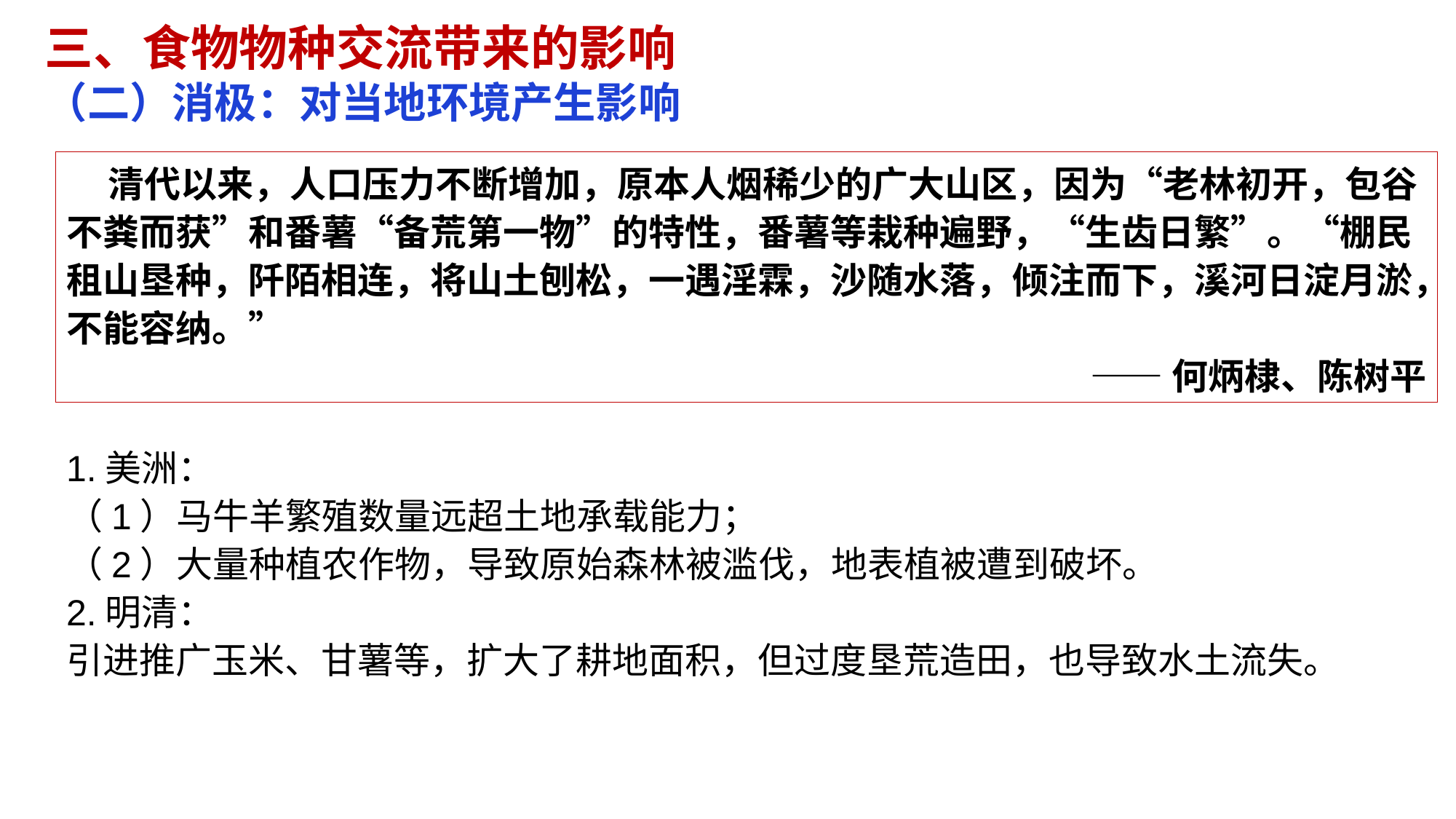

三、食物物种交流带来的影响
（二）消极：对当地环境产生影响
    清代以来，人口压力不断增加，原本人烟稀少的广大山区，因为“老林初开，包谷不粪而获”和番薯“备荒第一物”的特性，番薯等栽种遍野，“生齿日繁”。“棚民租山垦种，阡陌相连，将山土刨松，一遇淫霖，沙随水落，倾注而下，溪河日淀月淤，不能容纳。”
                      ——何炳棣、陈树平
1.美洲：
（1）马牛羊繁殖数量远超土地承载能力；
（2）大量种植农作物，导致原始森林被滥伐，地表植被遭到破坏。
2.明清：
引进推广玉米、甘薯等，扩大了耕地面积，但过度垦荒造田，也导致水土流失。